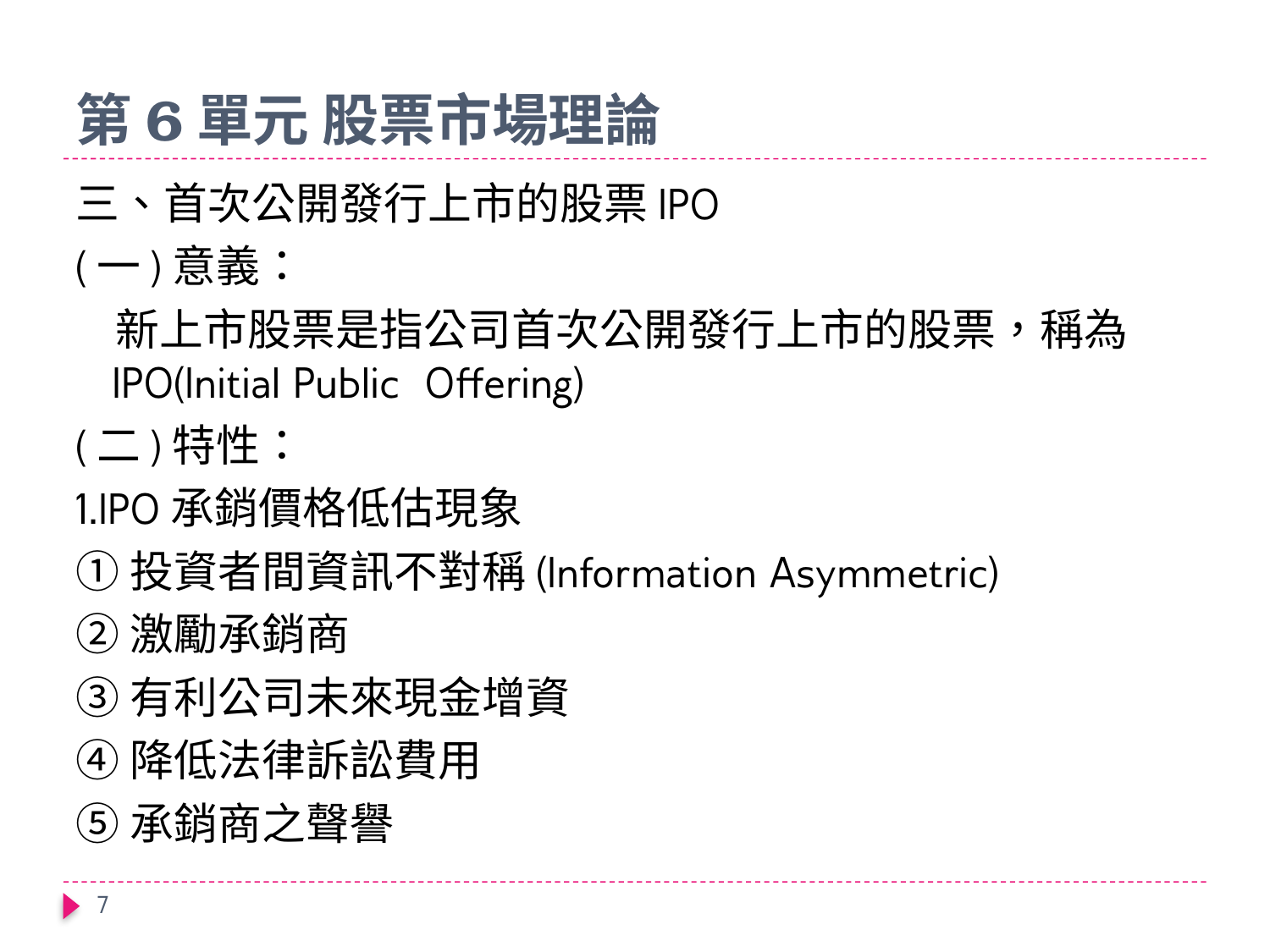

# 第6單元 股票市場理論
三、首次公開發行上市的股票IPO
(一)意義：
   新上市股票是指公司首次公開發行上市的股票，稱為IPO(Initial Public  Offering)
(二)特性：
1.IPO承銷價格低估現象
①投資者間資訊不對稱(Information Asymmetric)
②激勵承銷商
③有利公司未來現金增資
④降低法律訴訟費用
⑤承銷商之聲譽

7